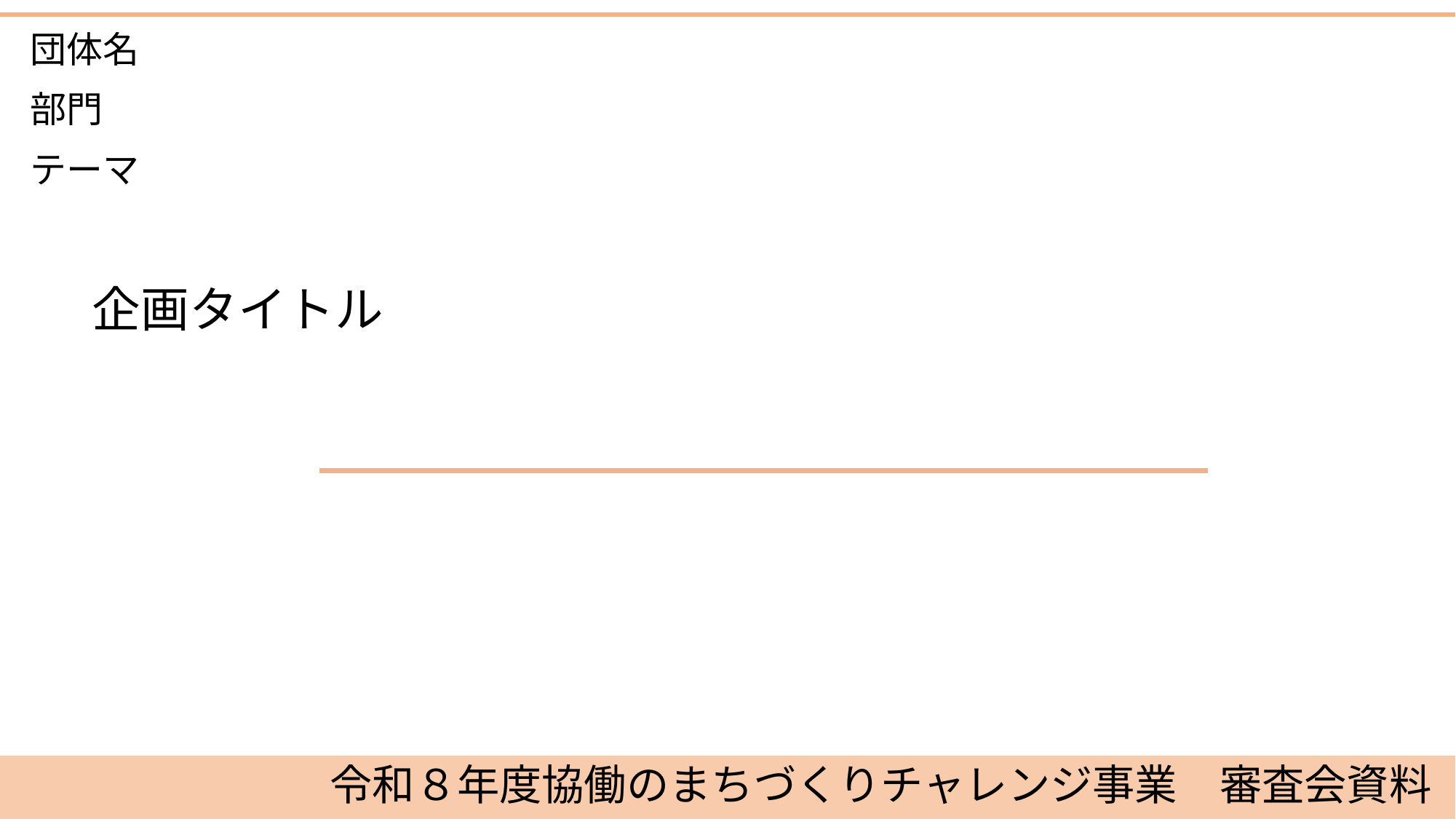

団体名
部門
テーマ
企画タイトル
令和８年度協働のまちづくりチャレンジ事業　審査会資料